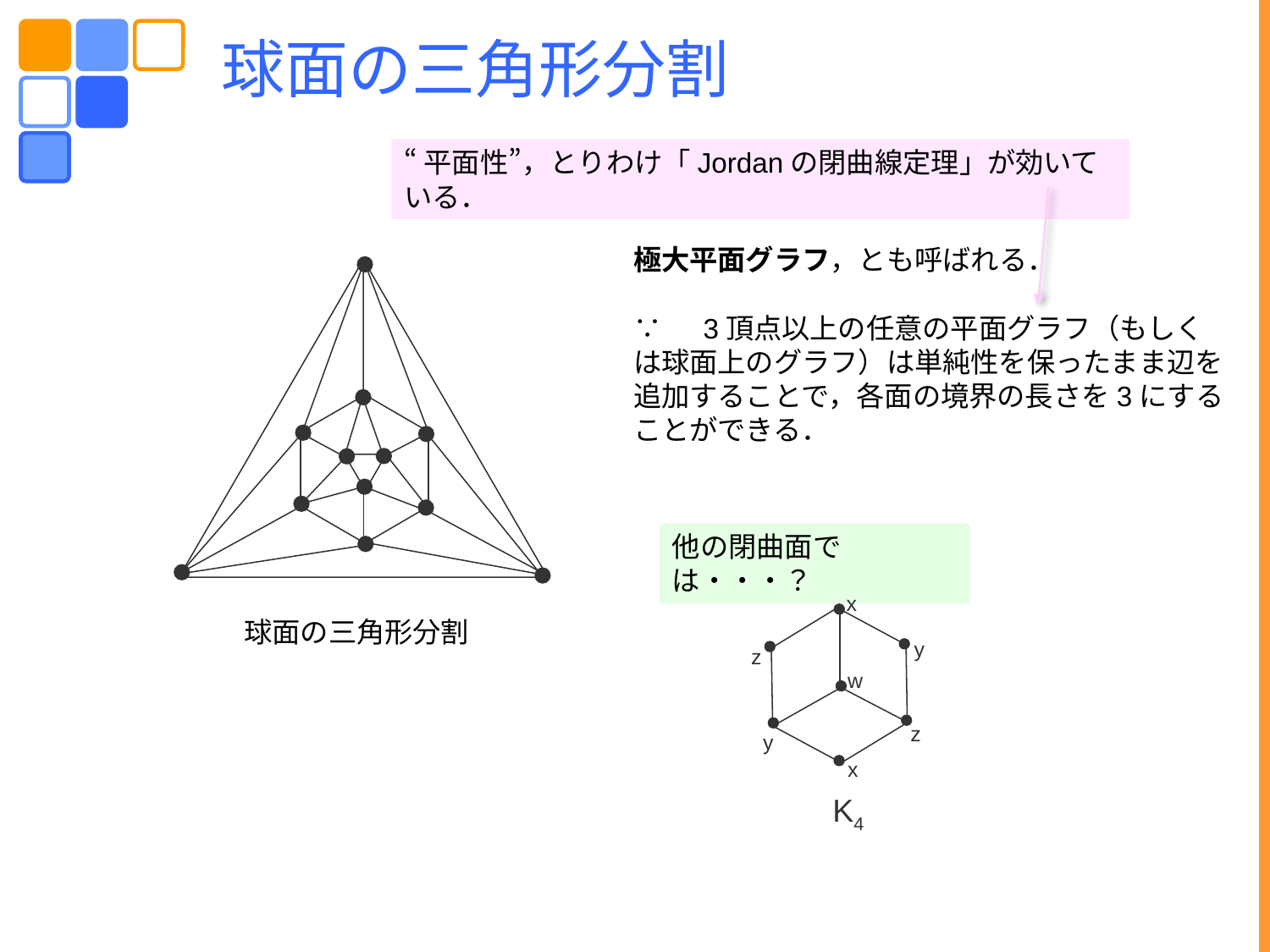

球面の三角形分割
“平面性”，とりわけ「Jordanの閉曲線定理」が効いている．
極大平面グラフ，とも呼ばれる．

∵　3頂点以上の任意の平面グラフ（もしくは球面上のグラフ）は単純性を保ったまま辺を追加することで，各面の境界の長さを3にすることができる．

他の閉曲面では・・・？

x

K4
y
z
w
z
y
x
球面の三角形分割